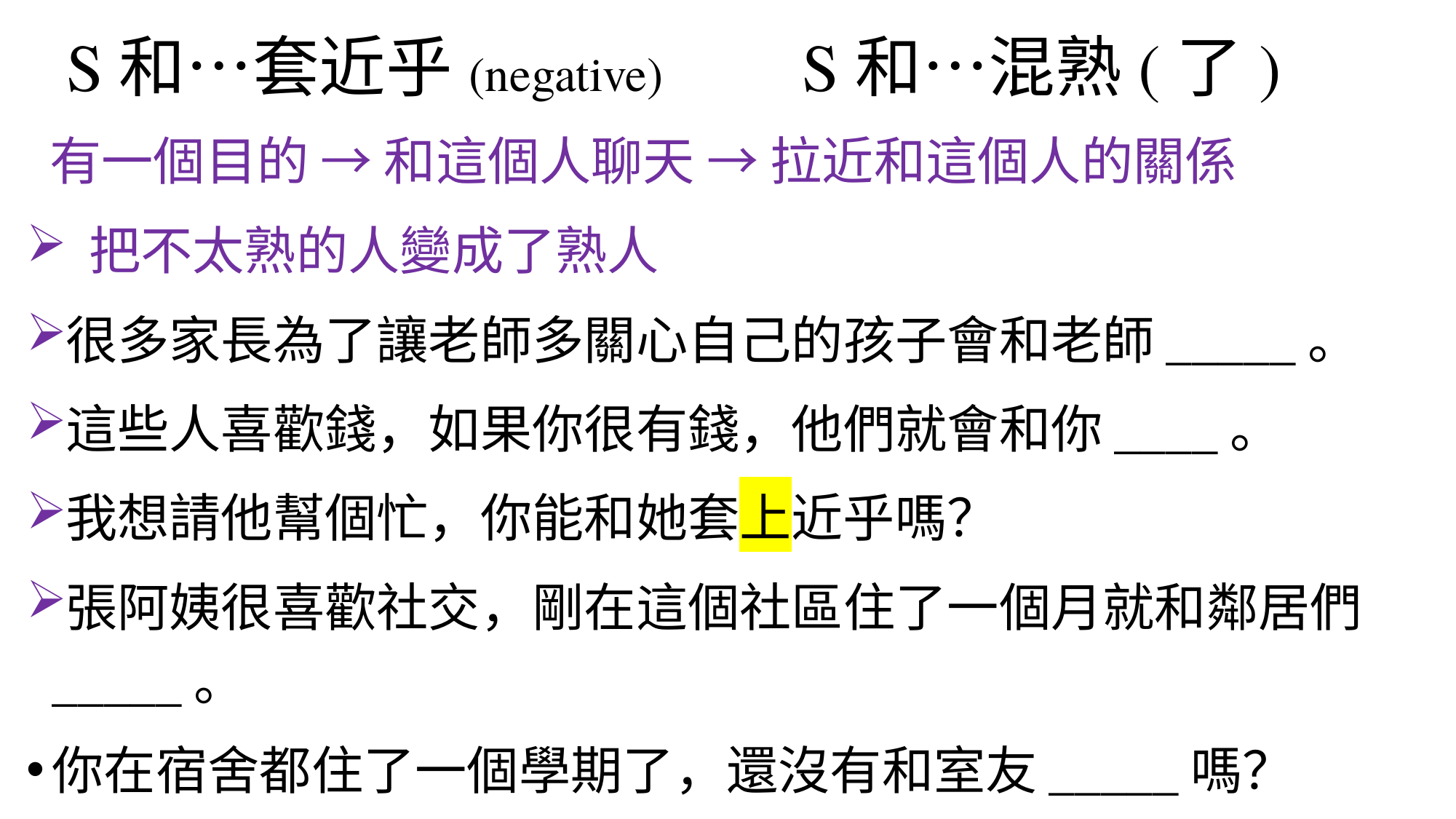

# S和…套近乎(negative)           S和…混熟(了)
 有一個目的 → 和這個人聊天 → 拉近和這個人的關係
 把不太熟的人變成了熟人
很多家長為了讓老師多關心自己的孩子會和老師_____。
這些人喜歡錢，如果你很有錢，他們就會和你____。
我想請他幫個忙，你能和她套上近乎嗎？
張阿姨很喜歡社交，剛在這個社區住了一個月就和鄰居們_____。
你在宿舍都住了一個學期了，還沒有和室友_____嗎？